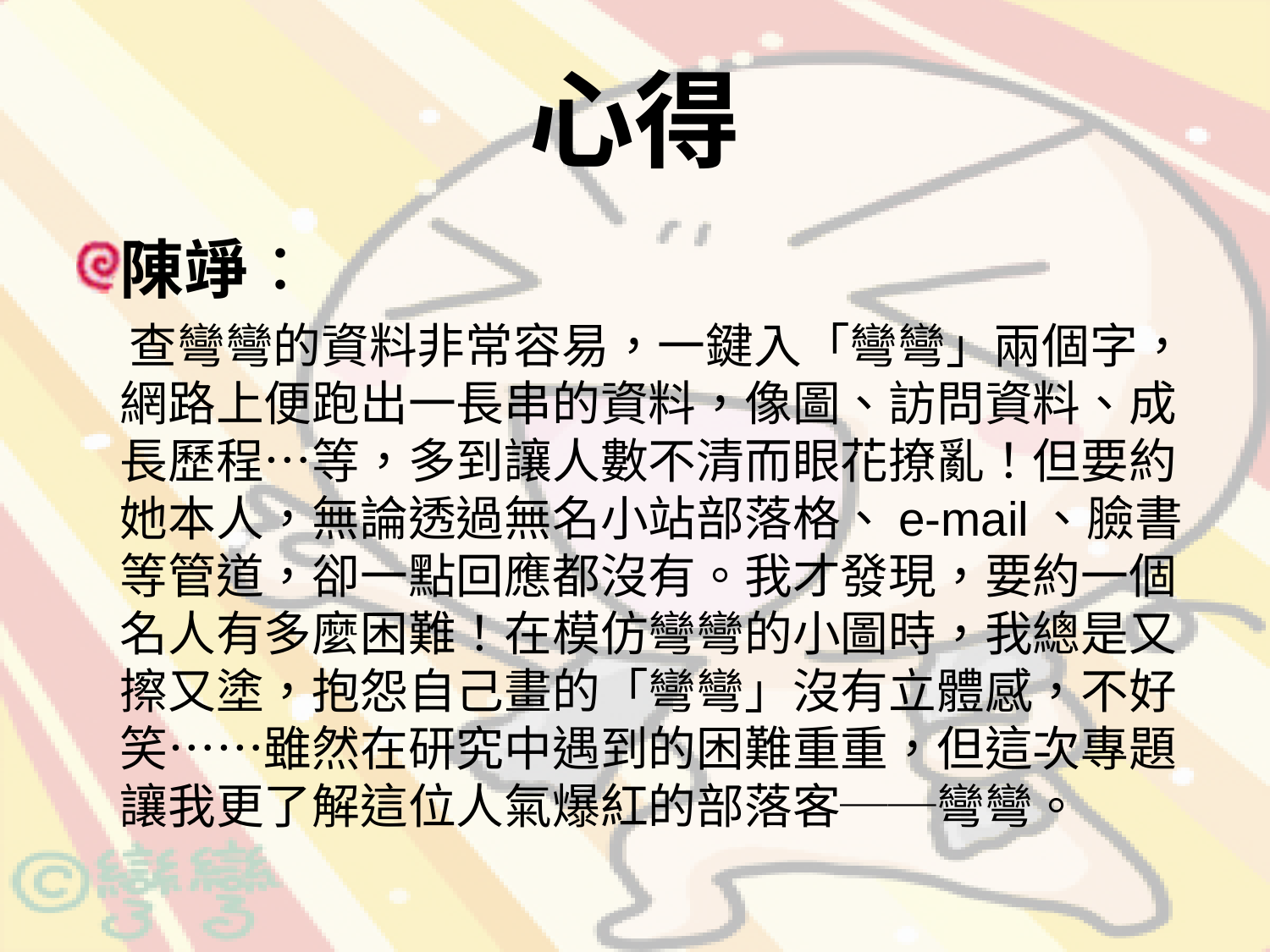

# 心得
陳竫：
    查彎彎的資料非常容易，一鍵入「彎彎」兩個字，網路上便跑出一長串的資料，像圖、訪問資料、成長歷程…等，多到讓人數不清而眼花撩亂！但要約她本人，無論透過無名小站部落格、e-mail、臉書等管道，卻一點回應都沒有。我才發現，要約一個名人有多麼困難！在模仿彎彎的小圖時，我總是又擦又塗，抱怨自己畫的「彎彎」沒有立體感，不好笑……雖然在研究中遇到的困難重重，但這次專題讓我更了解這位人氣爆紅的部落客──彎彎。